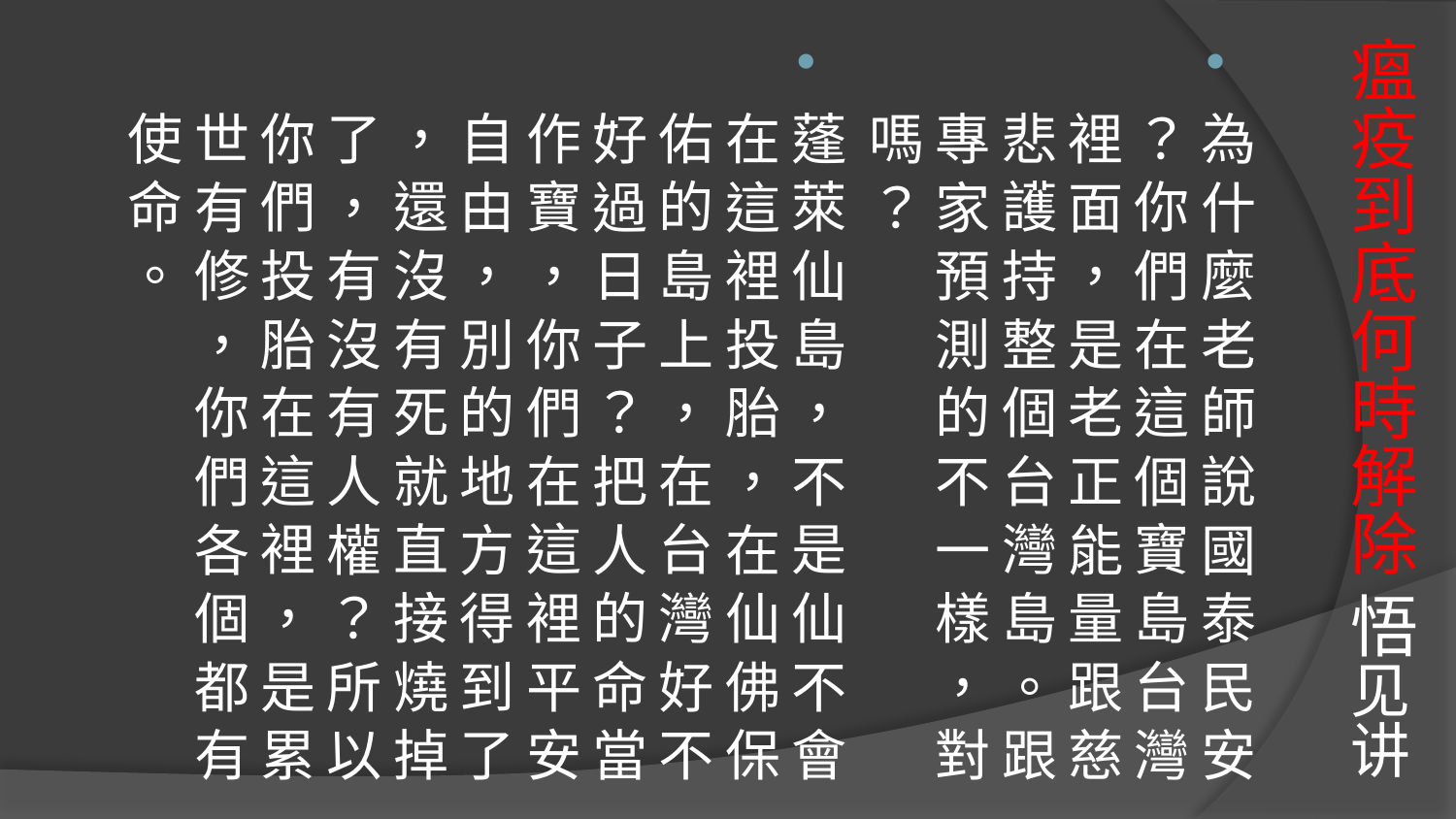

# 瘟疫到底何時解除 悟见讲
為 什 麼 老 師 說 國 泰 民 安 ？ 你 們 在 這 個 寶 島 台 灣 裡 面 ， 是 老 正 能 量 跟 慈 悲 護 持 整 個 台 灣 島 。 跟 專 家 預 測 的 不 一 樣 ， 對 嗎 ？
蓬 萊 仙 島 ， 不 是 仙 不 會 在 這 裡 投 胎 ， 在 仙 佛 保 佑 的 島 上 ， 在 台 灣 好 不 好 過 日 子 ？ 把 人 的 命 當 作 寶 ， 你 們 在 這 裡 平 安 自 由 ， 別 的 地 方 得 到 了 ， 還 沒 有 死 就 直 接 燒 掉 了 ， 有 沒 有 人 權 ？ 所 以 你 們 投 胎 在 這 裡 ， 是 累 世 有 修 ， 你 們 各 個 都 有 使 命 。